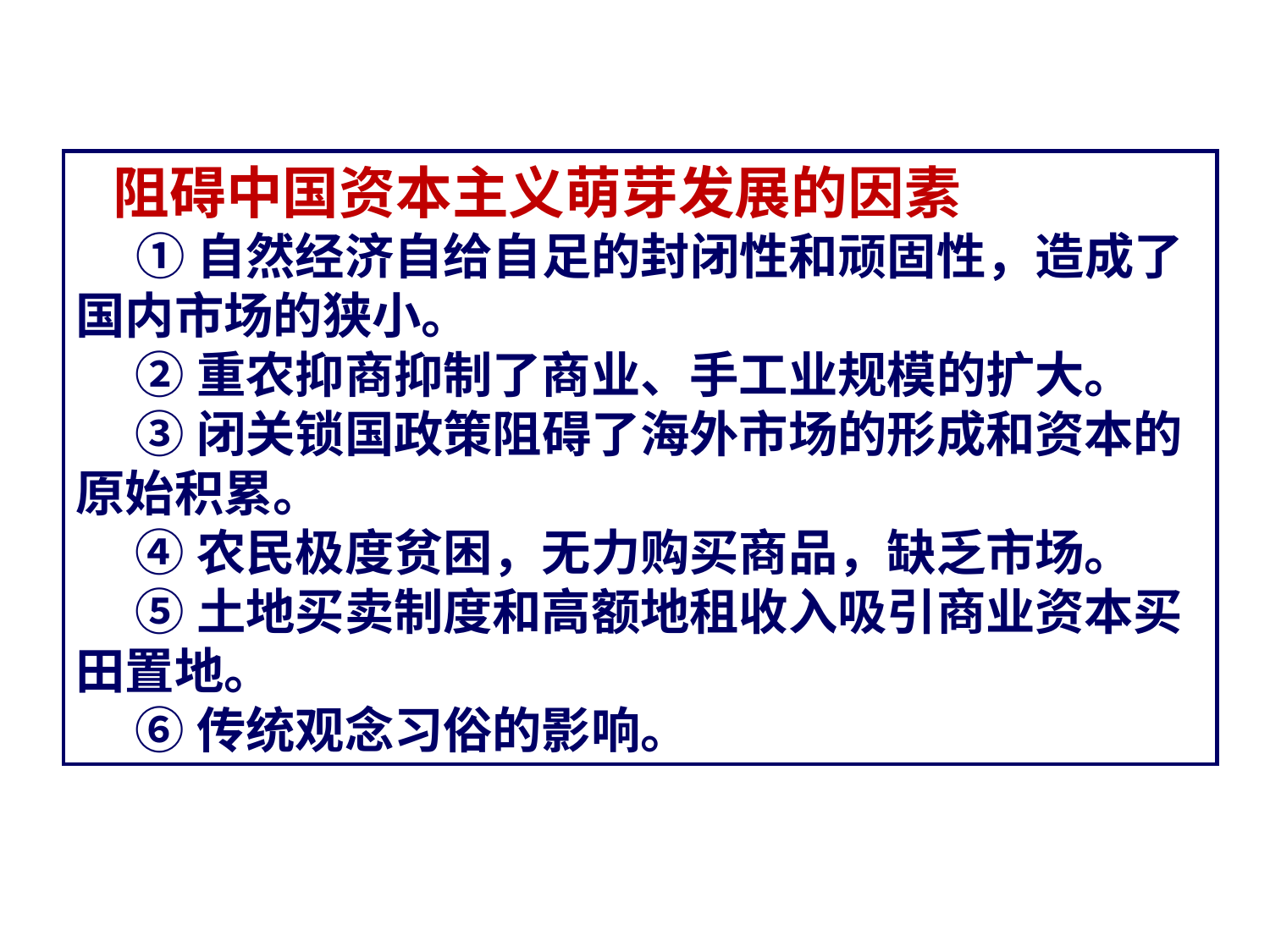

阻碍中国资本主义萌芽发展的因素
  ①自然经济自给自足的封闭性和顽固性，造成了国内市场的狭小。
  ②重农抑商抑制了商业、手工业规模的扩大。
  ③闭关锁国政策阻碍了海外市场的形成和资本的原始积累。
  ④农民极度贫困，无力购买商品，缺乏市场。
  ⑤土地买卖制度和高额地租收入吸引商业资本买田置地。
  ⑥传统观念习俗的影响。